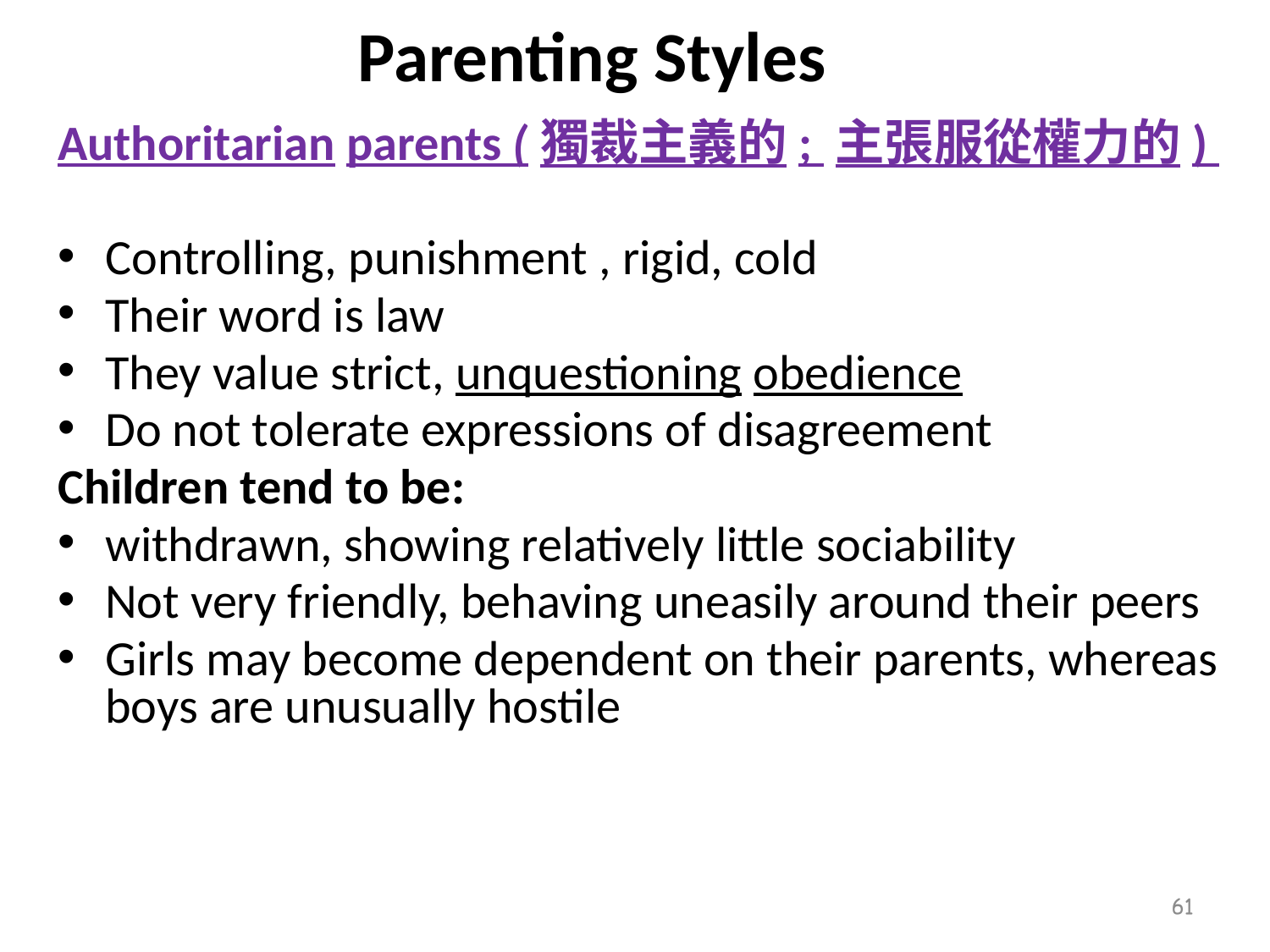

# Parenting Styles
Authoritarian parents (獨裁主義的; 主張服從權力的)

Controlling, punishment , rigid, cold
Their word is law
They value strict, unquestioning obedience
Do not tolerate expressions of disagreement
Children tend to be:
withdrawn, showing relatively little sociability
Not very friendly, behaving uneasily around their peers
Girls may become dependent on their parents, whereas boys are unusually hostile
61